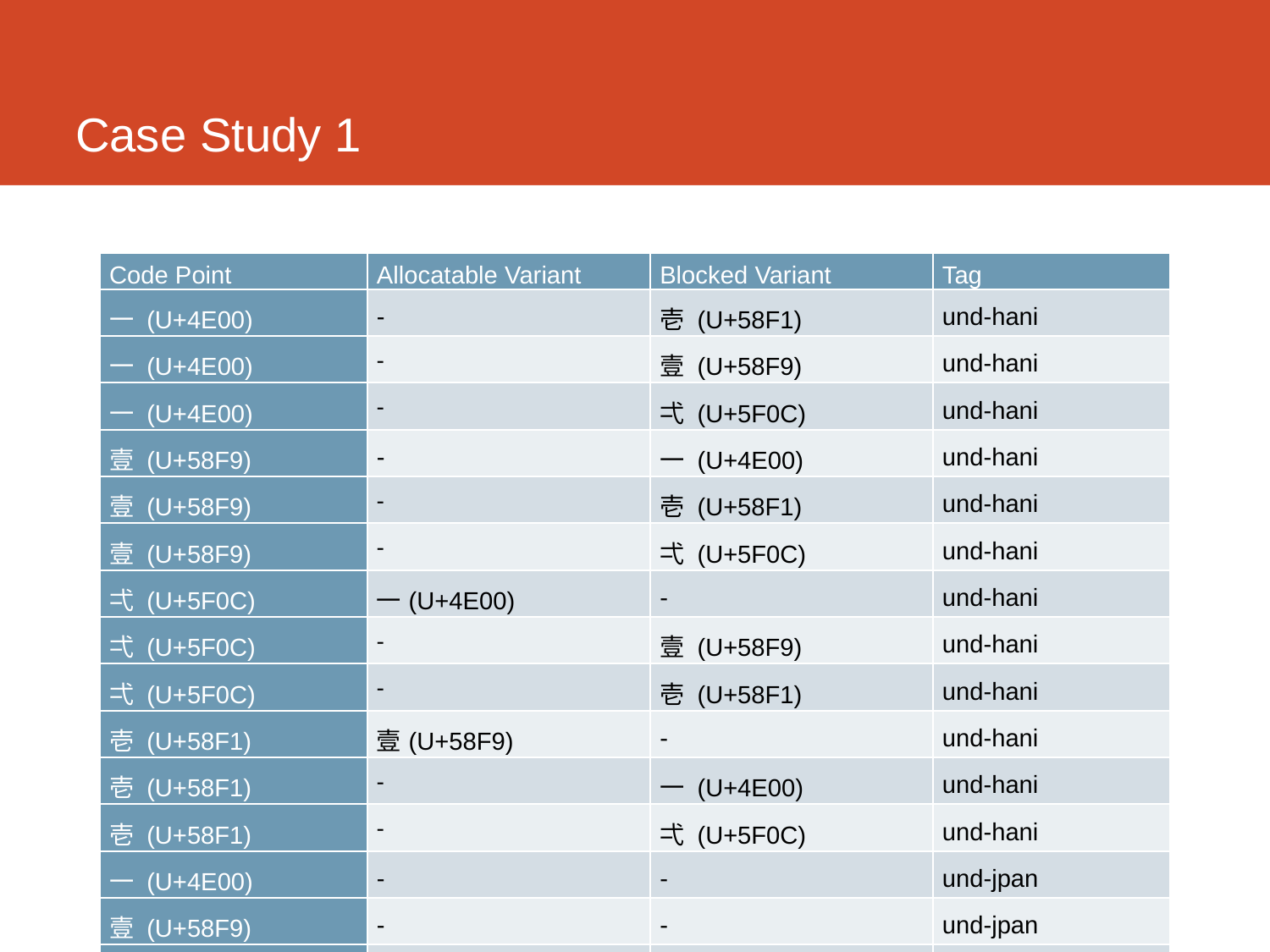

# Case Study 1
| Code Point | Allocatable Variant | Blocked Variant | Tag |
| --- | --- | --- | --- |
| 一 (U+4E00) | - | 壱 (U+58F1) | und-hani |
| 一 (U+4E00) | - | 壹 (U+58F9) | und-hani |
| 一 (U+4E00) | - | 弌 (U+5F0C) | und-hani |
| 壹 (U+58F9) | - | 一 (U+4E00) | und-hani |
| 壹 (U+58F9) | - | 壱 (U+58F1) | und-hani |
| 壹 (U+58F9) | - | 弌 (U+5F0C) | und-hani |
| 弌 (U+5F0C) | 一(U+4E00) | - | und-hani |
| 弌 (U+5F0C) | - | 壹 (U+58F9) | und-hani |
| 弌 (U+5F0C) | - | 壱 (U+58F1) | und-hani |
| 壱 (U+58F1) | 壹(U+58F9) | - | und-hani |
| 壱 (U+58F1) | - | 一 (U+4E00) | und-hani |
| 壱 (U+58F1) | - | 弌 (U+5F0C) | und-hani |
| 一 (U+4E00) | - | - | und-jpan |
| 壹 (U+58F9) | - | - | und-jpan |
| 弌 (U+5F0C) | - | - | und-jpan |
| 壱 (U+58F1) | - | - | und-jpan |